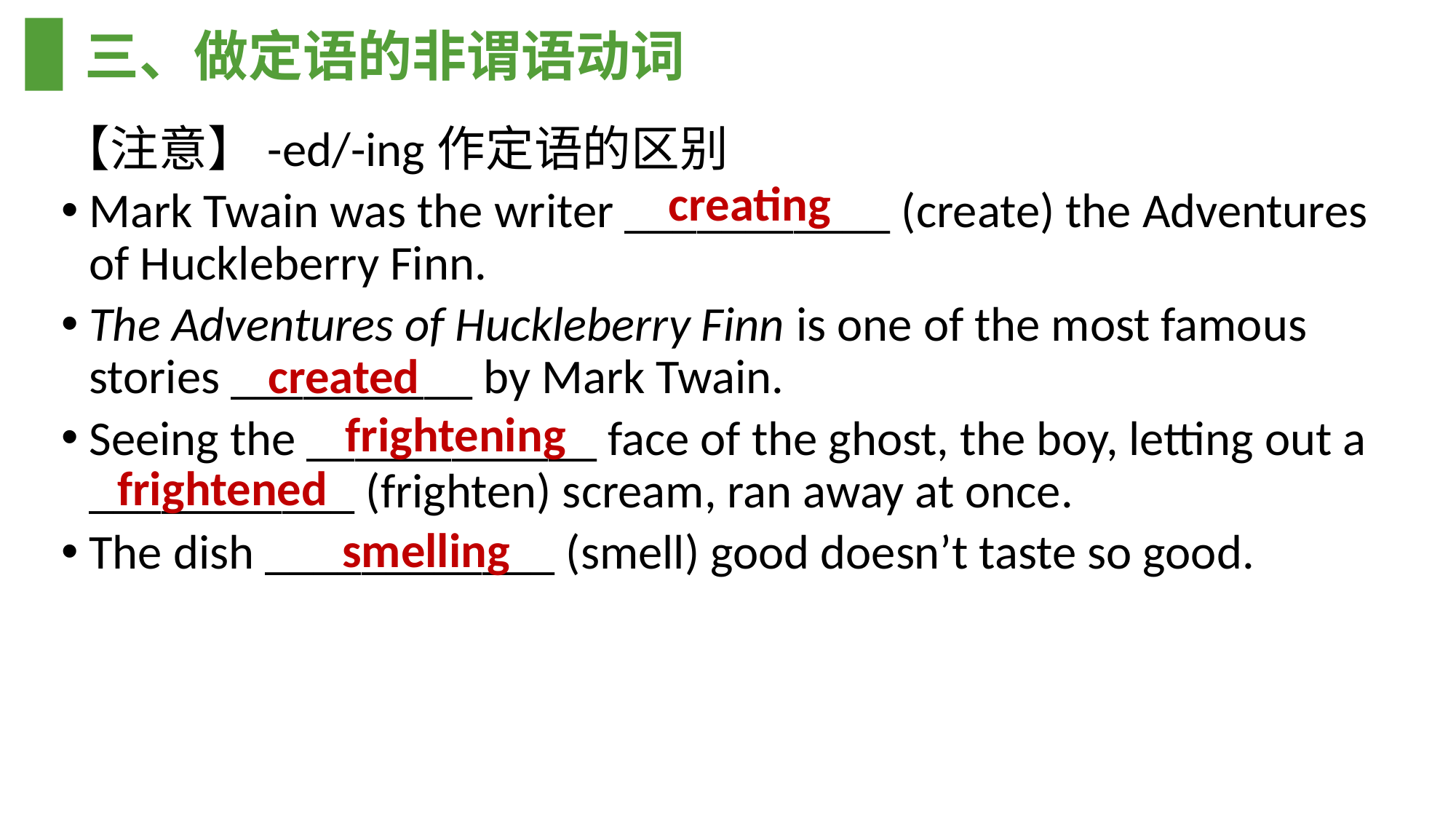

# 三、做定语的非谓语动词
【注意】-ed/-ing作定语的区别
Mark Twain was the writer ___________ (create) the Adventures of Huckleberry Finn.
The Adventures of Huckleberry Finn is one of the most famous stories __________ by Mark Twain.
Seeing the ____________ face of the ghost, the boy, letting out a ___________ (frighten) scream, ran away at once.
The dish ____________ (smell) good doesn’t taste so good.
creating
created
frightening
frightened
smelling